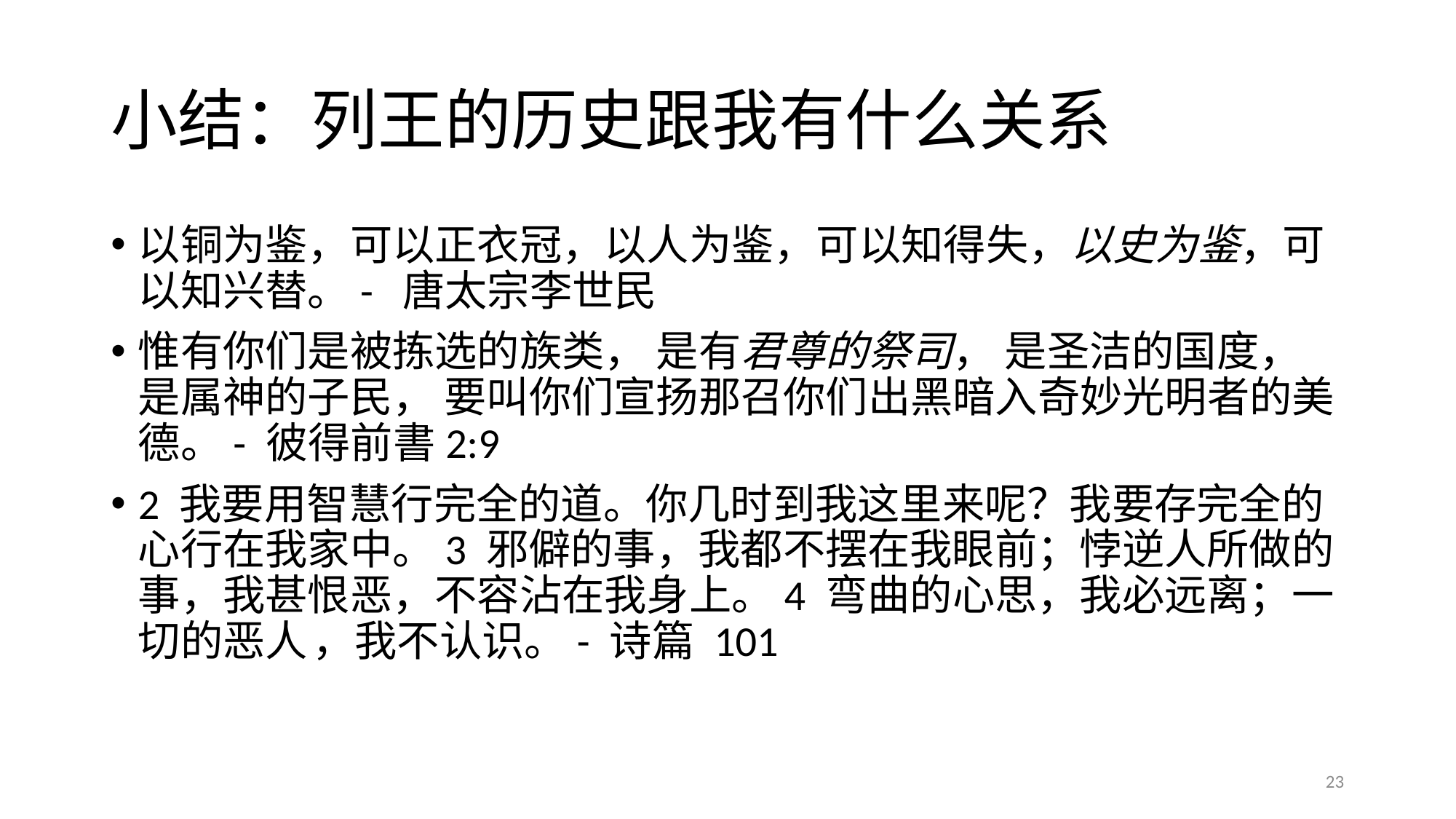

# 小结：列王的历史跟我有什么关系
以铜为鉴，可以正衣冠，以人为鉴，可以知得失，以史为鉴，可以知兴替。-  唐太宗李世民
惟有你们是被拣选的族类， 是有君尊的祭司， 是圣洁的国度， 是属神的子民， 要叫你们宣扬那召你们出黑暗入奇妙光明者的美德。- 彼得前書2:9
2 我要用智慧行完全的道。你几时到我这里来呢？我要存完全的心行在我家中。3 邪僻的事，我都不摆在我眼前；悖逆人所做的事，我甚恨恶，不容沾在我身上。4 弯曲的心思，我必远离；一切的恶人 ，我不认识。- 诗篇 101

23